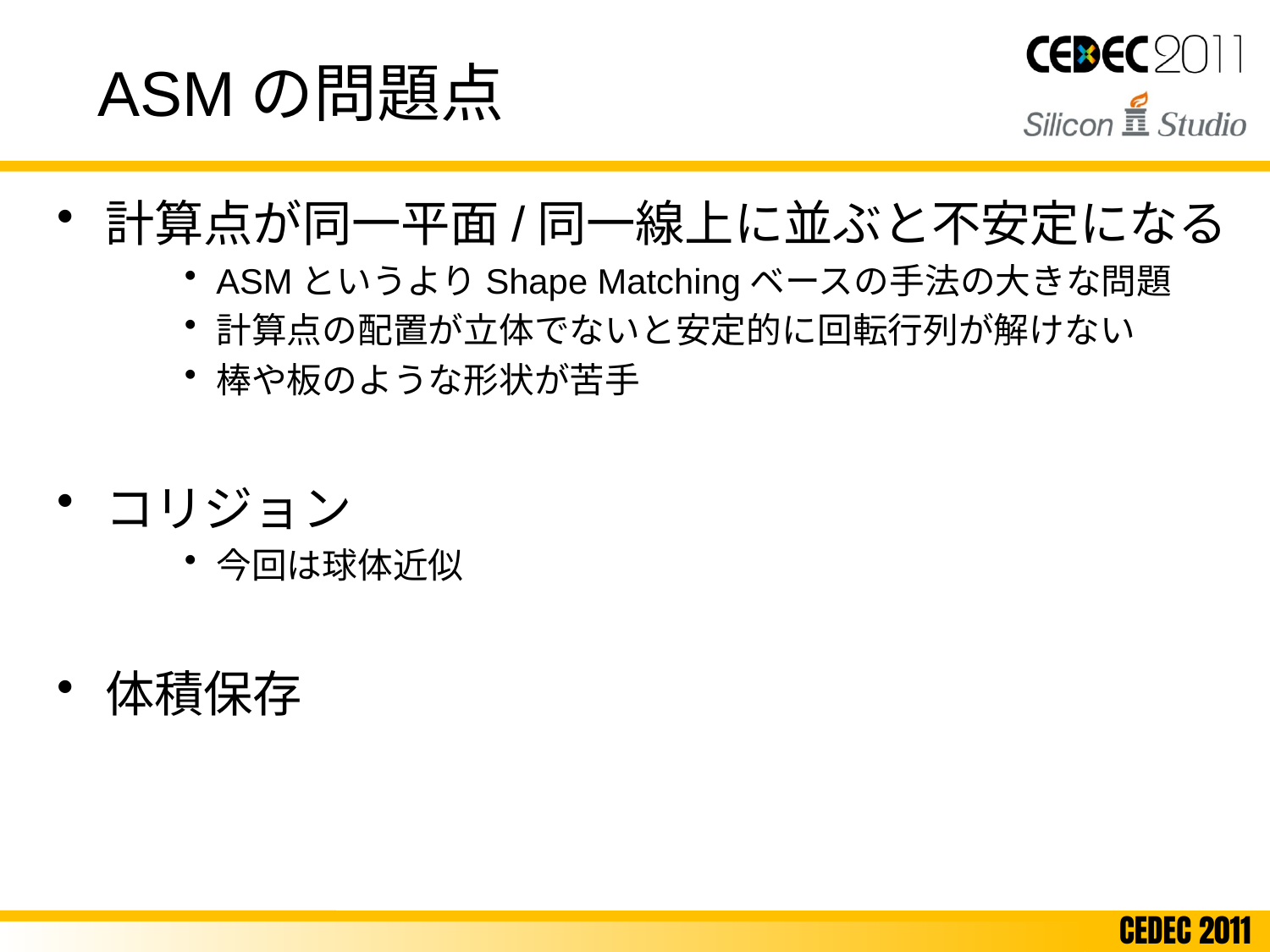

# ASMの問題点
計算点が同一平面/同一線上に並ぶと不安定になる
ASMというよりShape Matchingベースの手法の大きな問題
計算点の配置が立体でないと安定的に回転行列が解けない
棒や板のような形状が苦手

コリジョン
今回は球体近似

体積保存